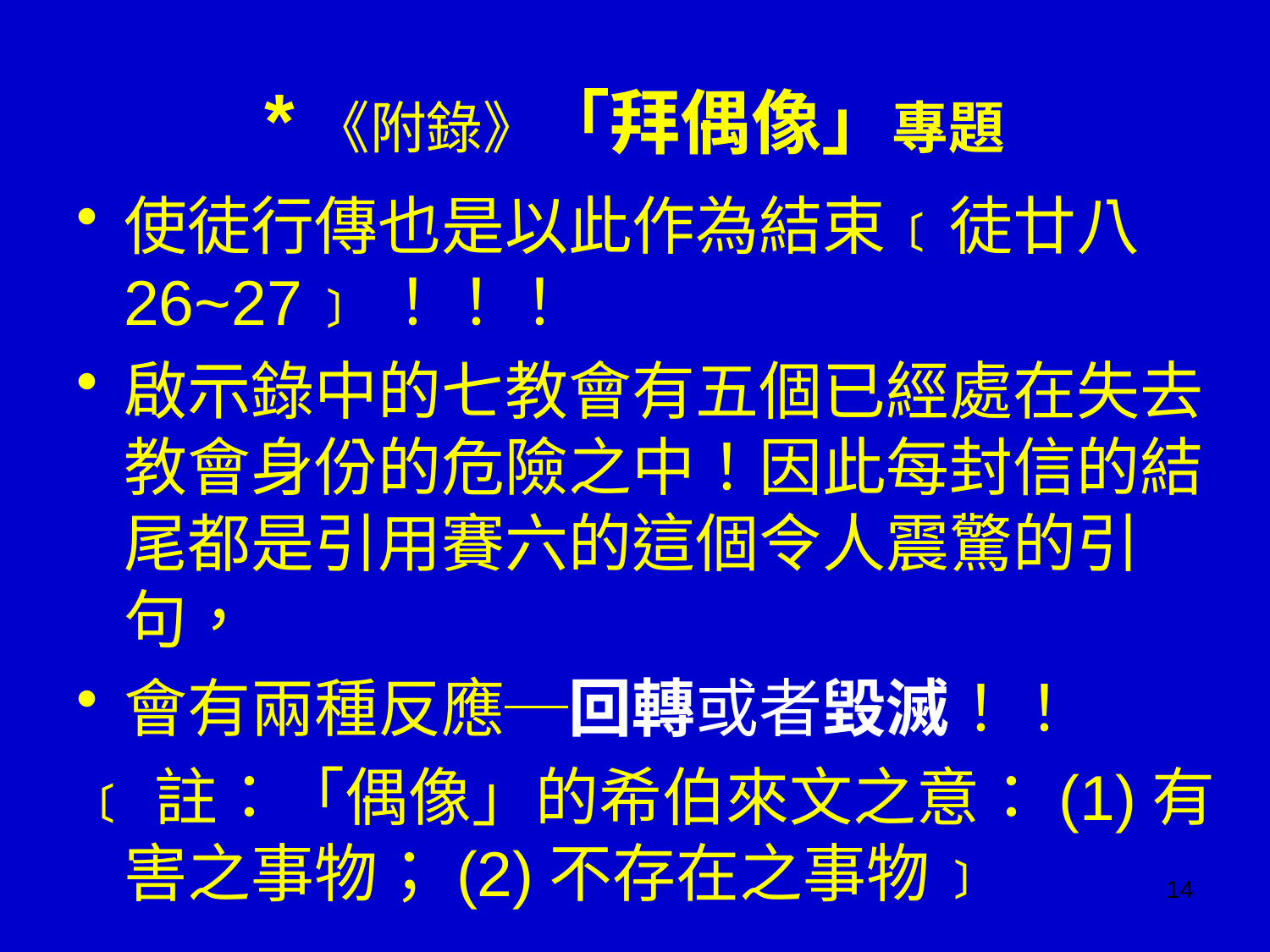

# *《附錄》「拜偶像」專題
使徒行傳也是以此作為結束﹝徒廿八26~27﹞！！！
啟示錄中的七教會有五個已經處在失去教會身份的危險之中！因此每封信的結尾都是引用賽六的這個令人震驚的引句，
會有兩種反應─回轉或者毀滅！！
﹝註：「偶像」的希伯來文之意：(1)有害之事物；(2)不存在之事物﹞
14